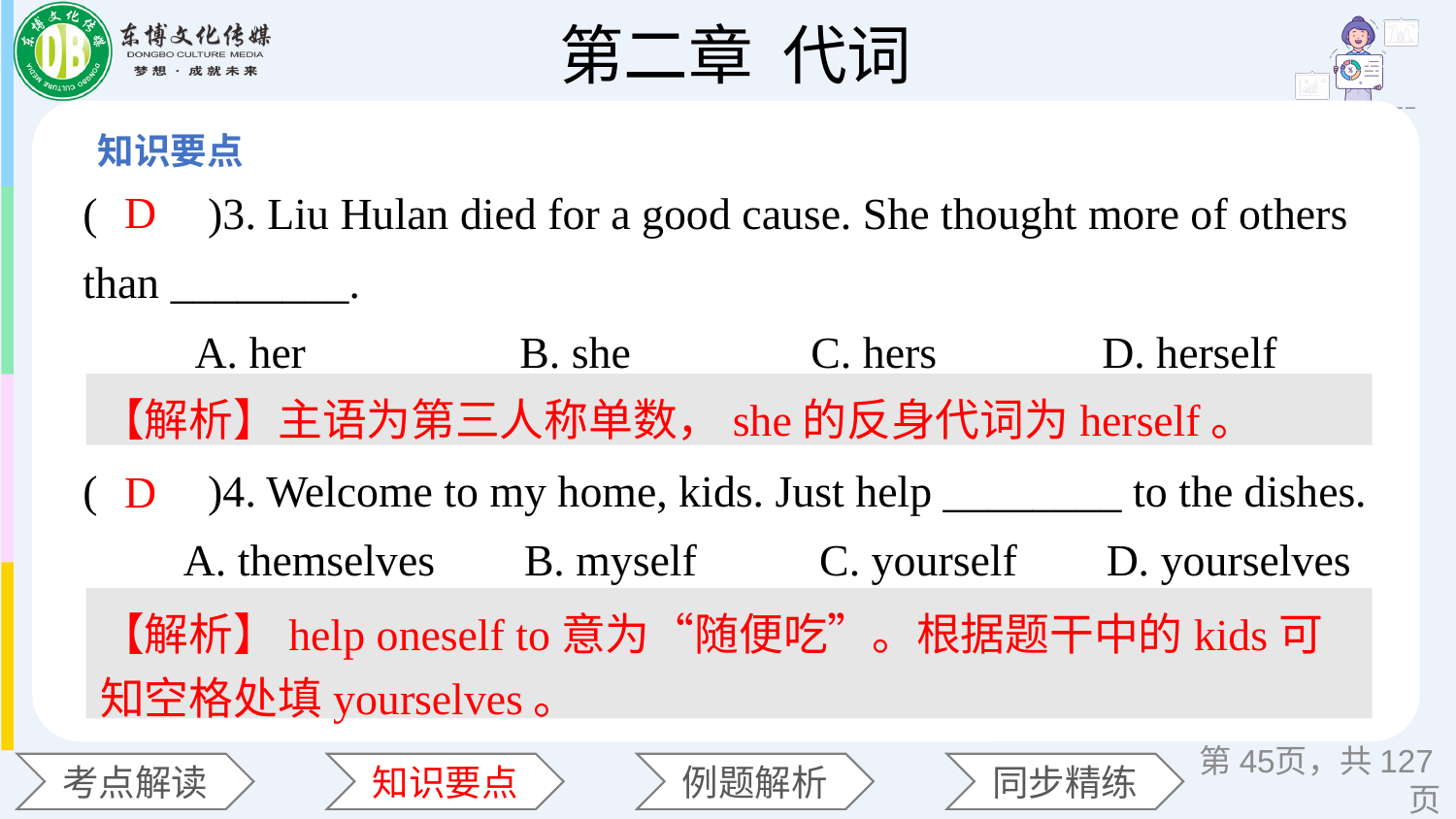

(　　)3. Liu Hulan died for a good cause. She thought more of others than ________.
          A. her    		B. she    	C. hers    	D. herself

(　　)4. Welcome to my home, kids. Just help ________ to the dishes.
         A. themselves        B. myself           C. yourself        D. yourselves
D
【解析】主语为第三人称单数，she的反身代词为herself。
D
【解析】help oneself to意为“随便吃”。根据题干中的kids可知空格处填yourselves。
第45页，共127页